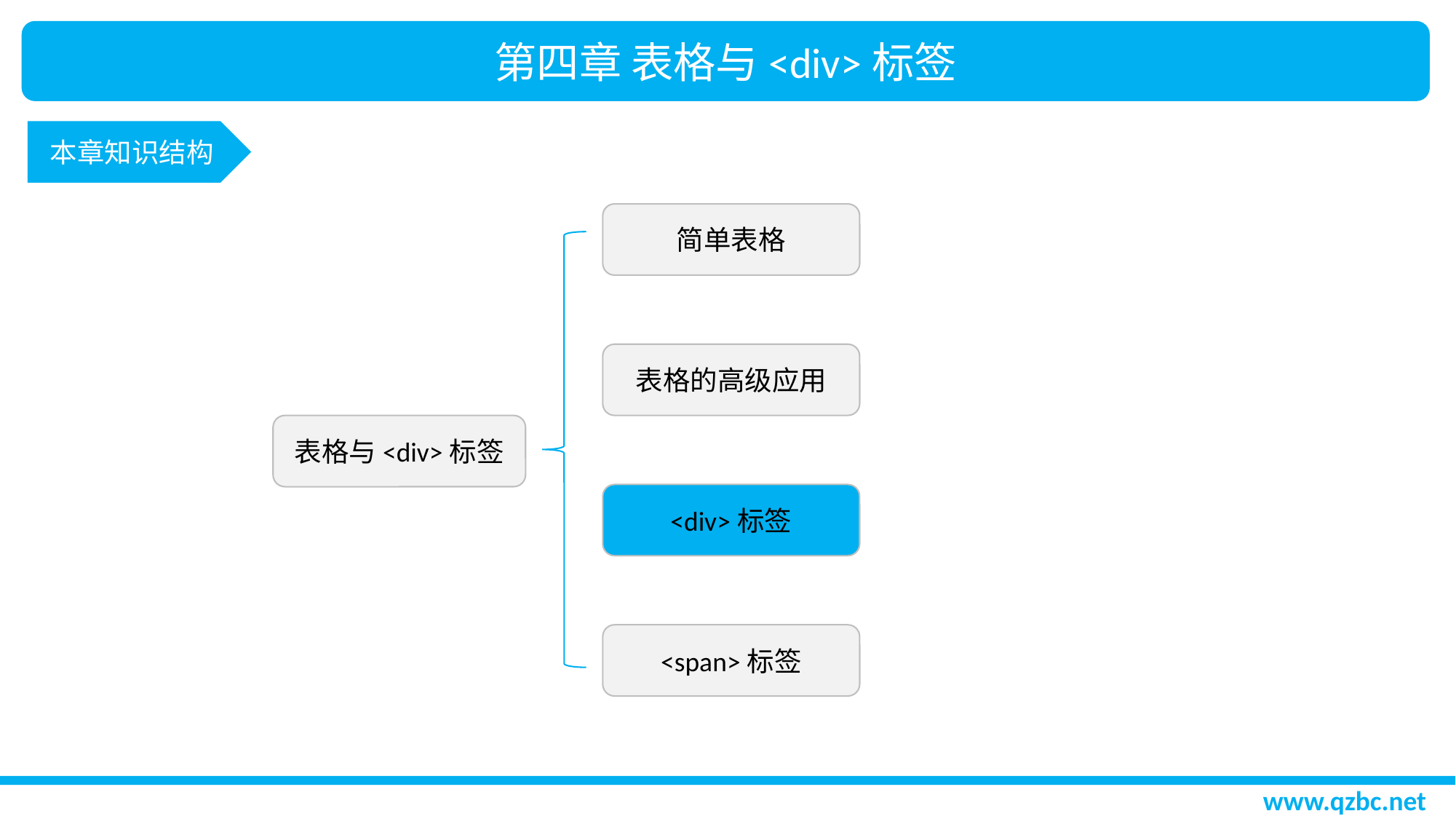

第四章 表格与<div>标签
本章知识结构
简单表格

表格的高级应用
表格与<div>标签
<div>标签
<span>标签

www.qzbc.net